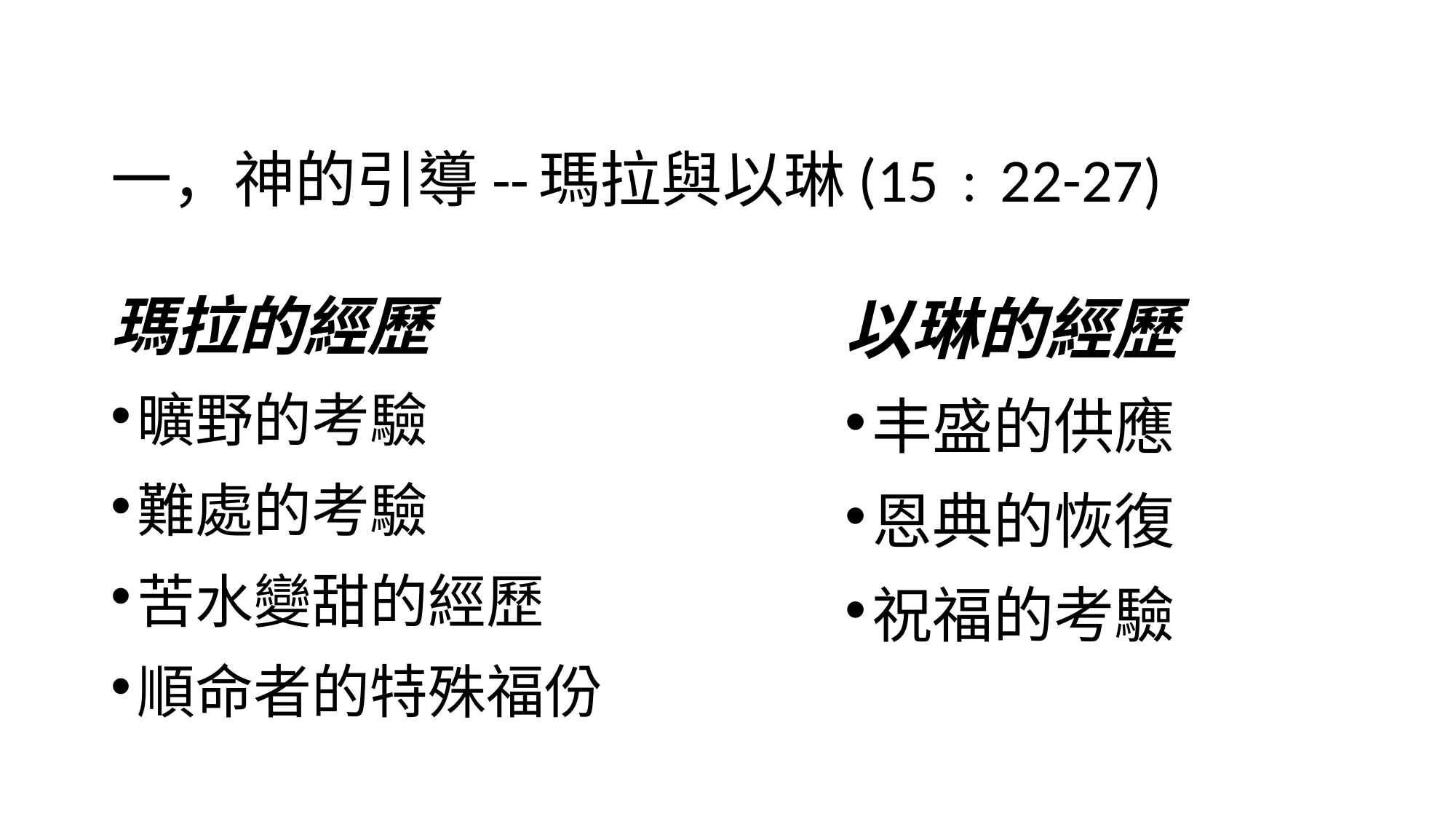

# 一，神的引導--瑪拉與以琳(15﹕22-27)
瑪拉的經歷
曠野的考驗
難處的考驗
苦水變甜的經歷
順命者的特殊福份

以琳的經歷
丰盛的供應
恩典的恢復
祝福的考驗